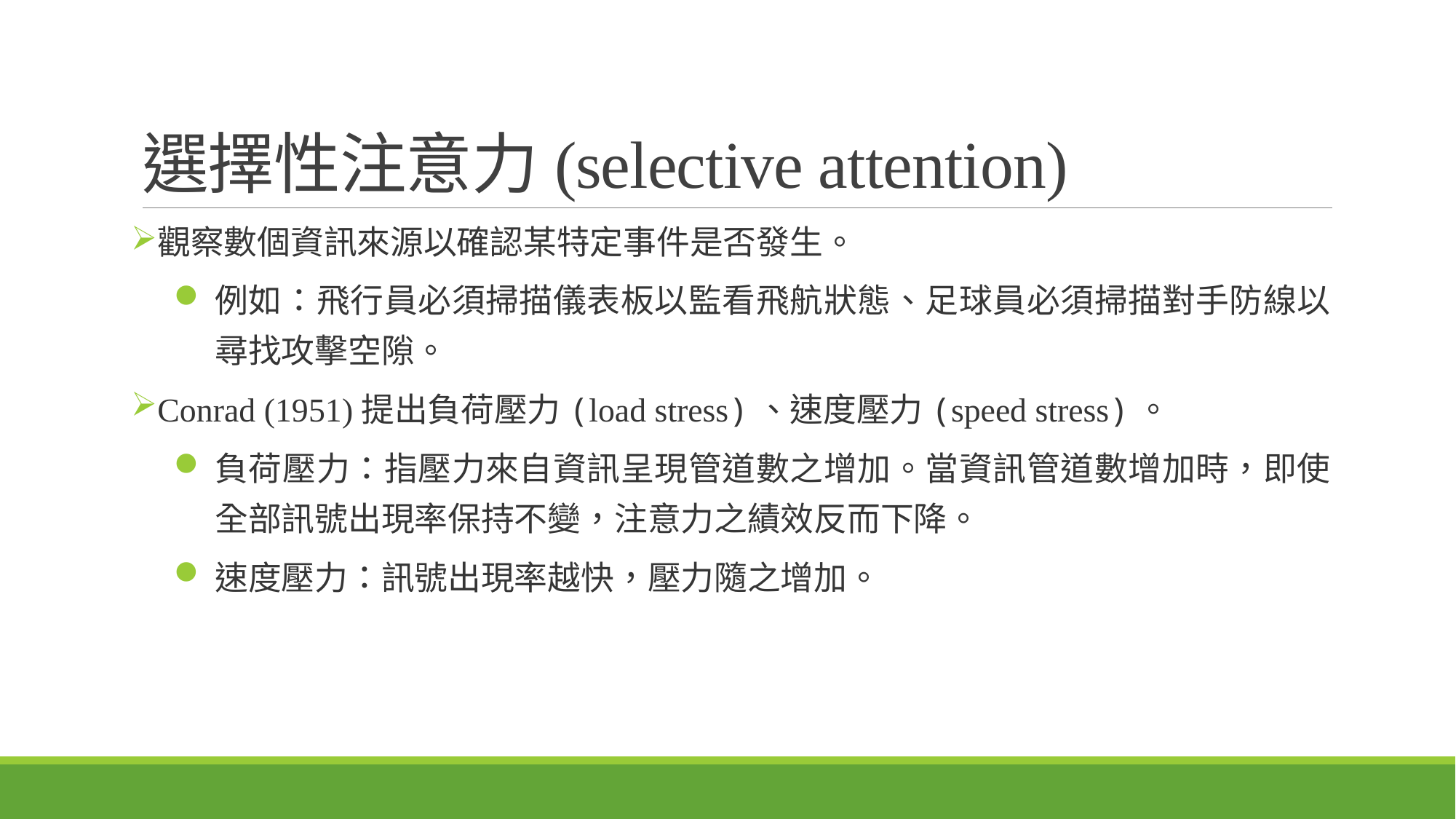

# 選擇性注意力(selective attention)
觀察數個資訊來源以確認某特定事件是否發生。
例如：飛行員必須掃描儀表板以監看飛航狀態、足球員必須掃描對手防線以尋找攻擊空隙。
Conrad (1951)提出負荷壓力(load stress)、速度壓力(speed stress)。
負荷壓力：指壓力來自資訊呈現管道數之增加。當資訊管道數增加時，即使全部訊號出現率保持不變，注意力之績效反而下降。
速度壓力：訊號出現率越快，壓力隨之增加。